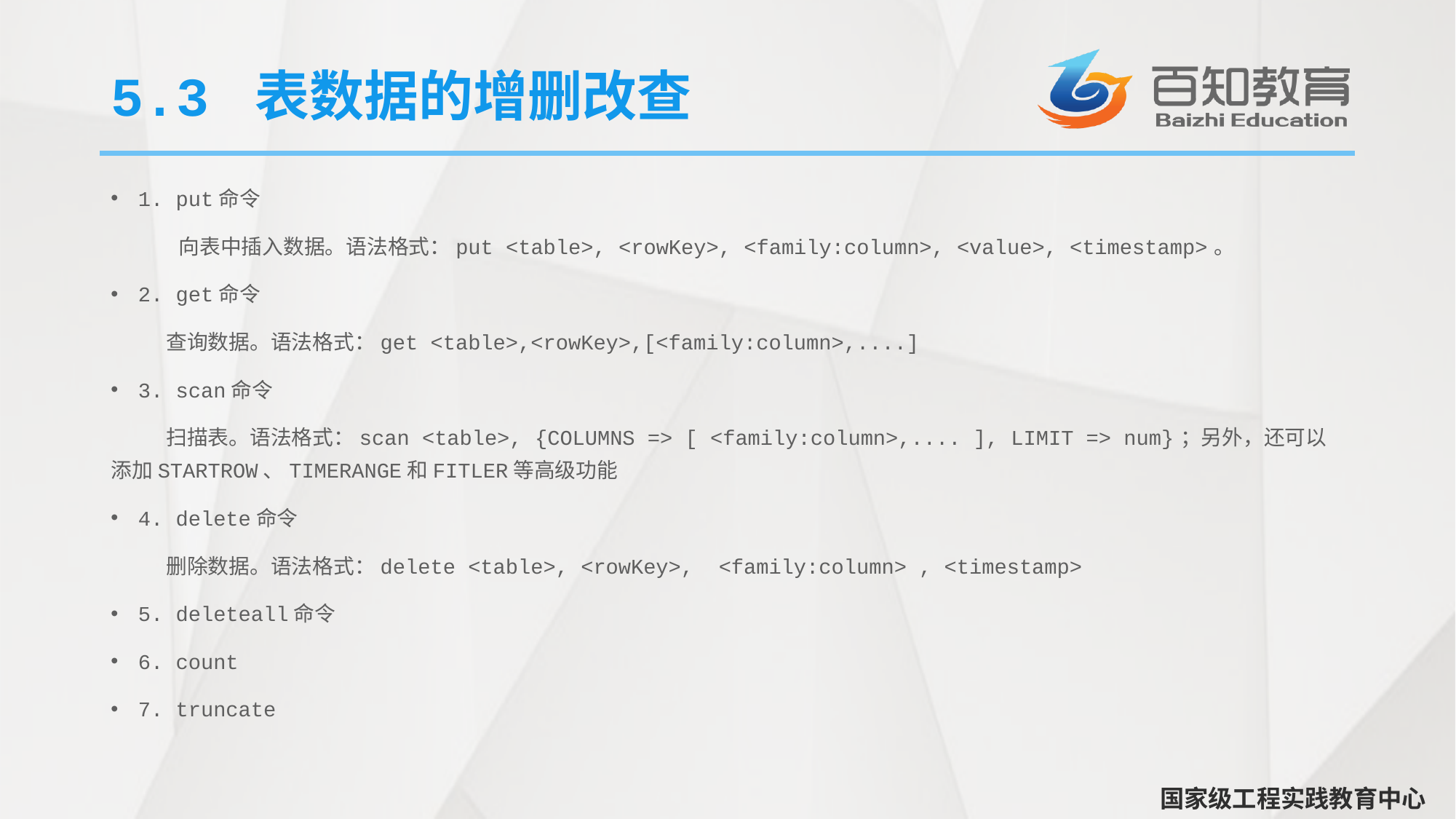

# 5.3 表数据的增删改查
1. put命令
     向表中插入数据。语法格式：put <table>, <rowKey>, <family:column>, <value>, <timestamp>。
2. get命令
    查询数据。语法格式：get <table>,<rowKey>,[<family:column>,....]
3. scan命令
    扫描表。语法格式：scan <table>, {COLUMNS => [ <family:column>,.... ], LIMIT => num}；另外，还可以添加STARTROW、TIMERANGE和FITLER等高级功能
4. delete命令
    删除数据。语法格式：delete <table>, <rowKey>,  <family:column> , <timestamp>
5. deleteall命令
6. count
7. truncate